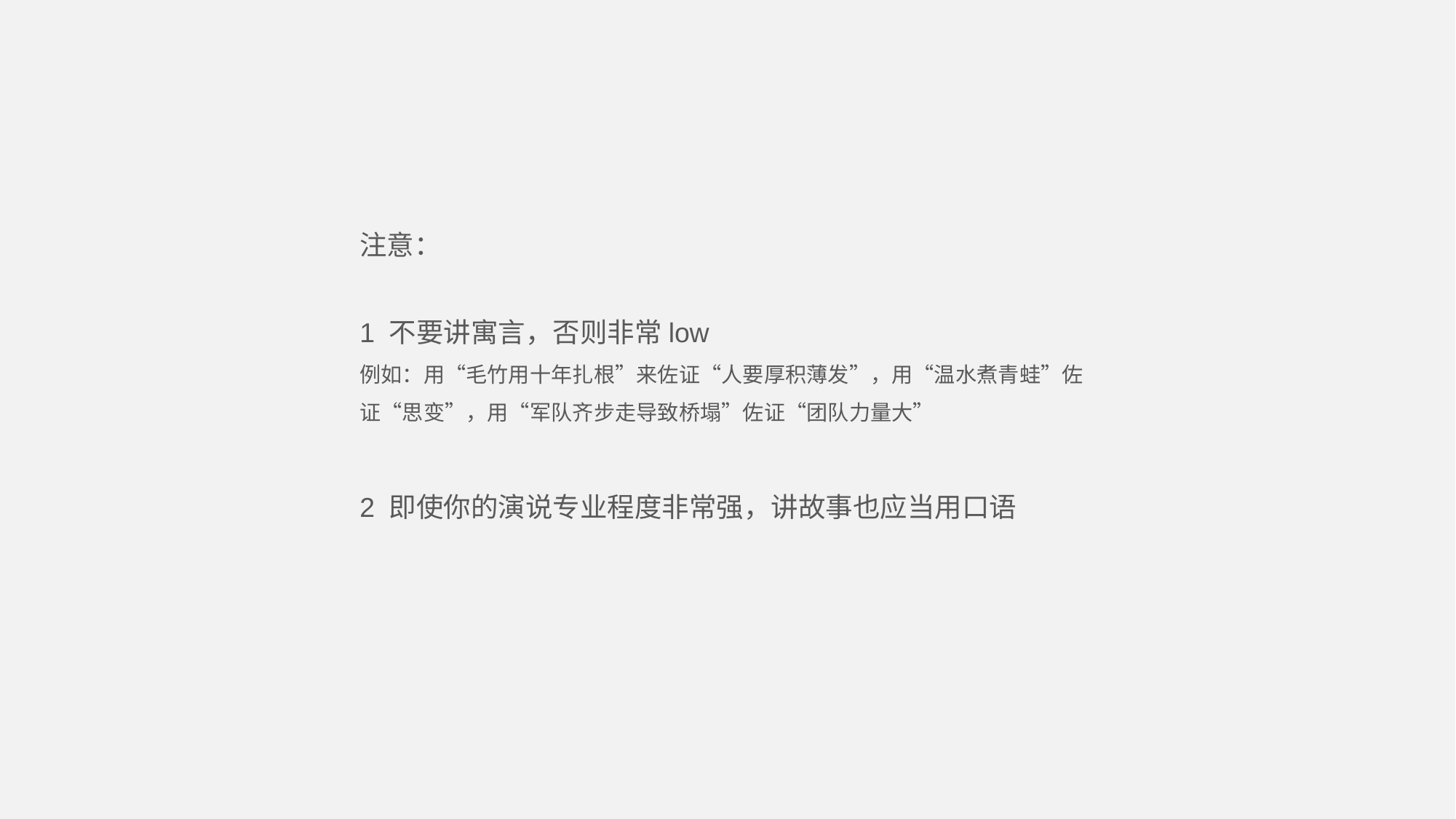

注意：

1 不要讲寓言，否则非常low
例如：用“毛竹用十年扎根”来佐证“人要厚积薄发”，用“温水煮青蛙”佐证“思变”，用“军队齐步走导致桥塌”佐证“团队力量大”

2 即使你的演说专业程度非常强，讲故事也应当用口语